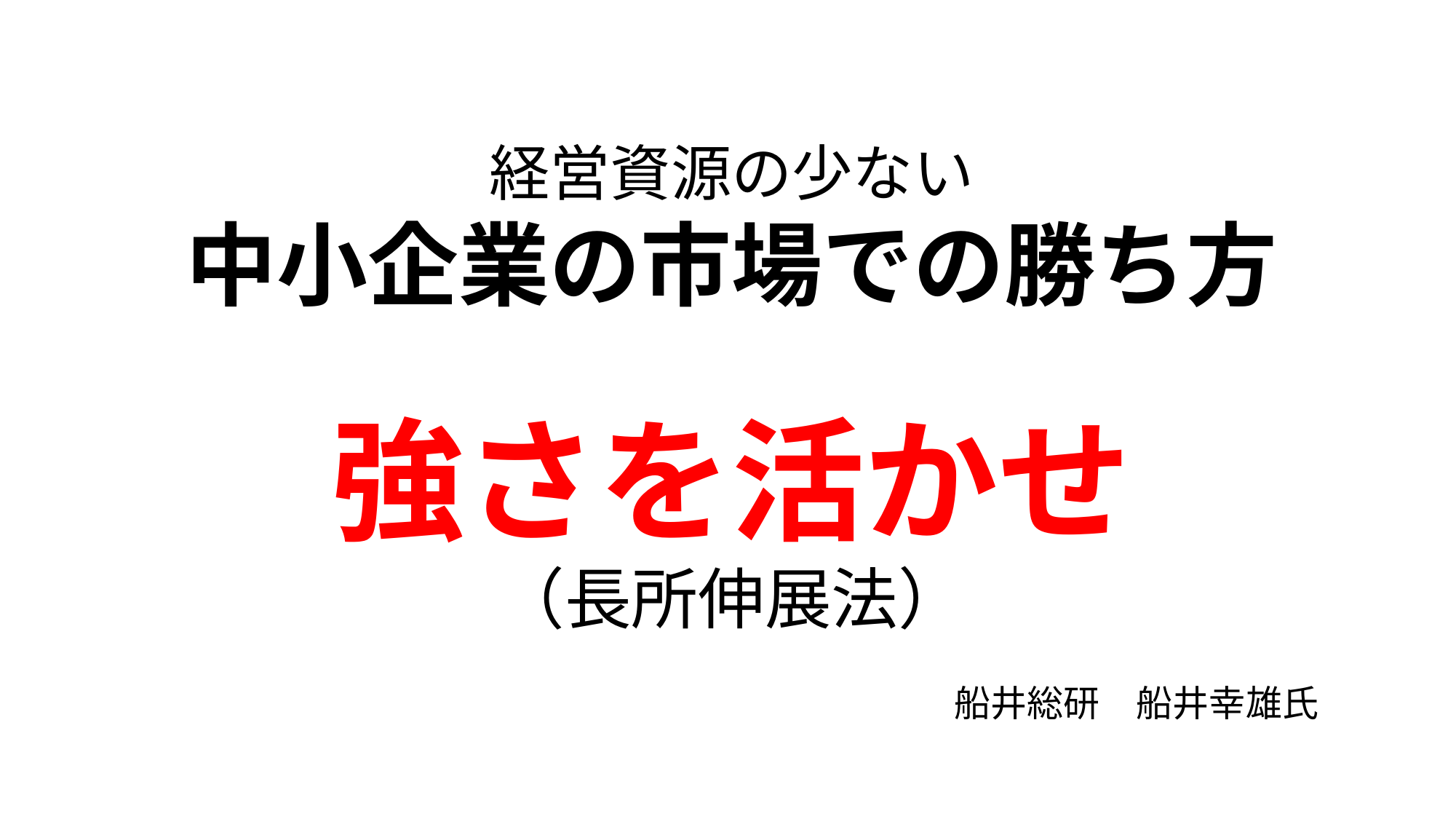

経営資源の少ない
中小企業の市場での勝ち方

強さを活かせ
（長所伸展法）

船井総研　船井幸雄氏